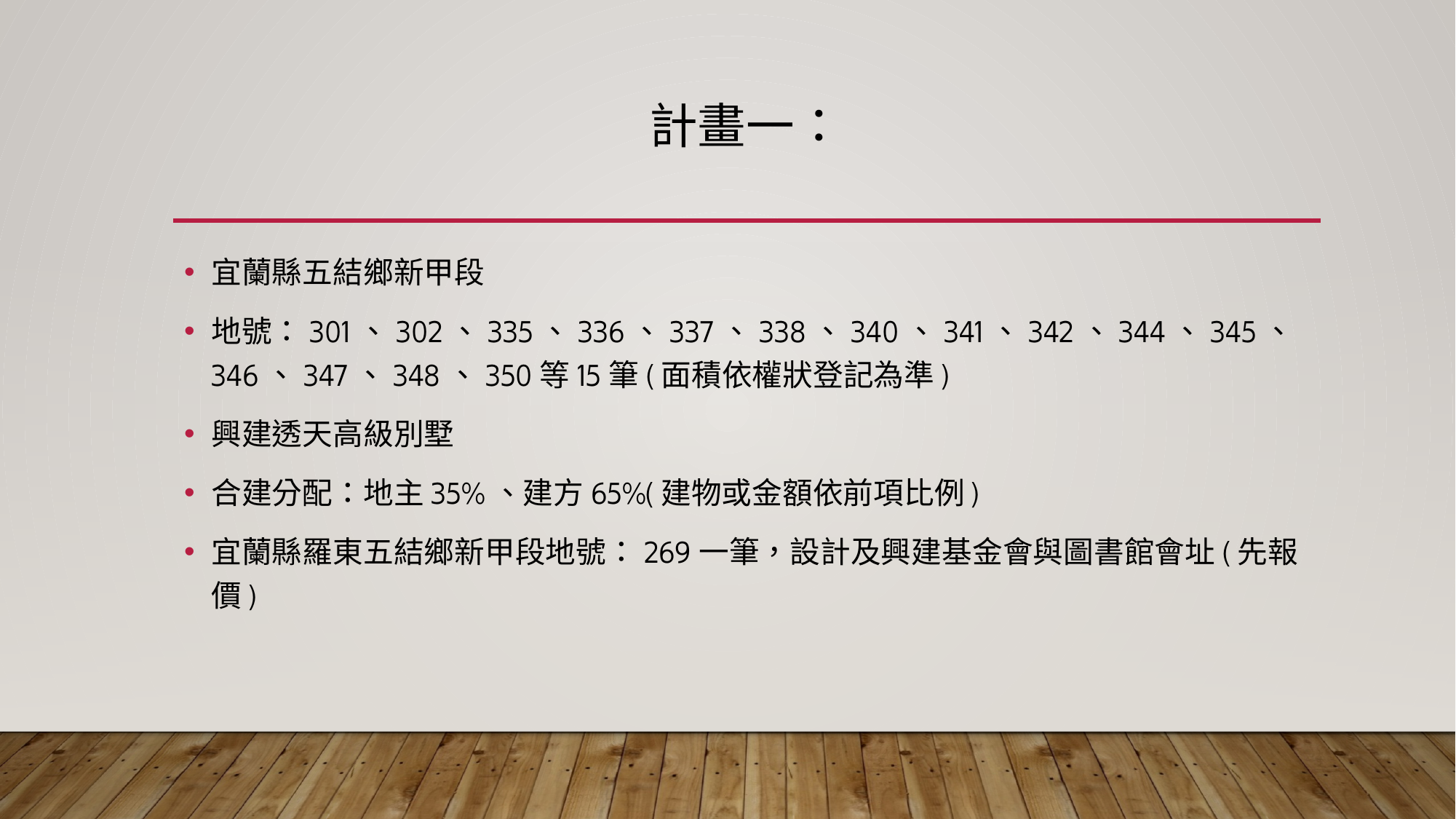

# 計畫一：
宜蘭縣五結鄉新甲段
地號：301、302、335、336、337、338、340、341、342、344、345、346、347、348、350等15筆(面積依權狀登記為準)
興建透天高級別墅
合建分配：地主35%、建方65%(建物或金額依前項比例)
宜蘭縣羅東五結鄉新甲段地號：269一筆，設計及興建基金會與圖書館會址(先報價)